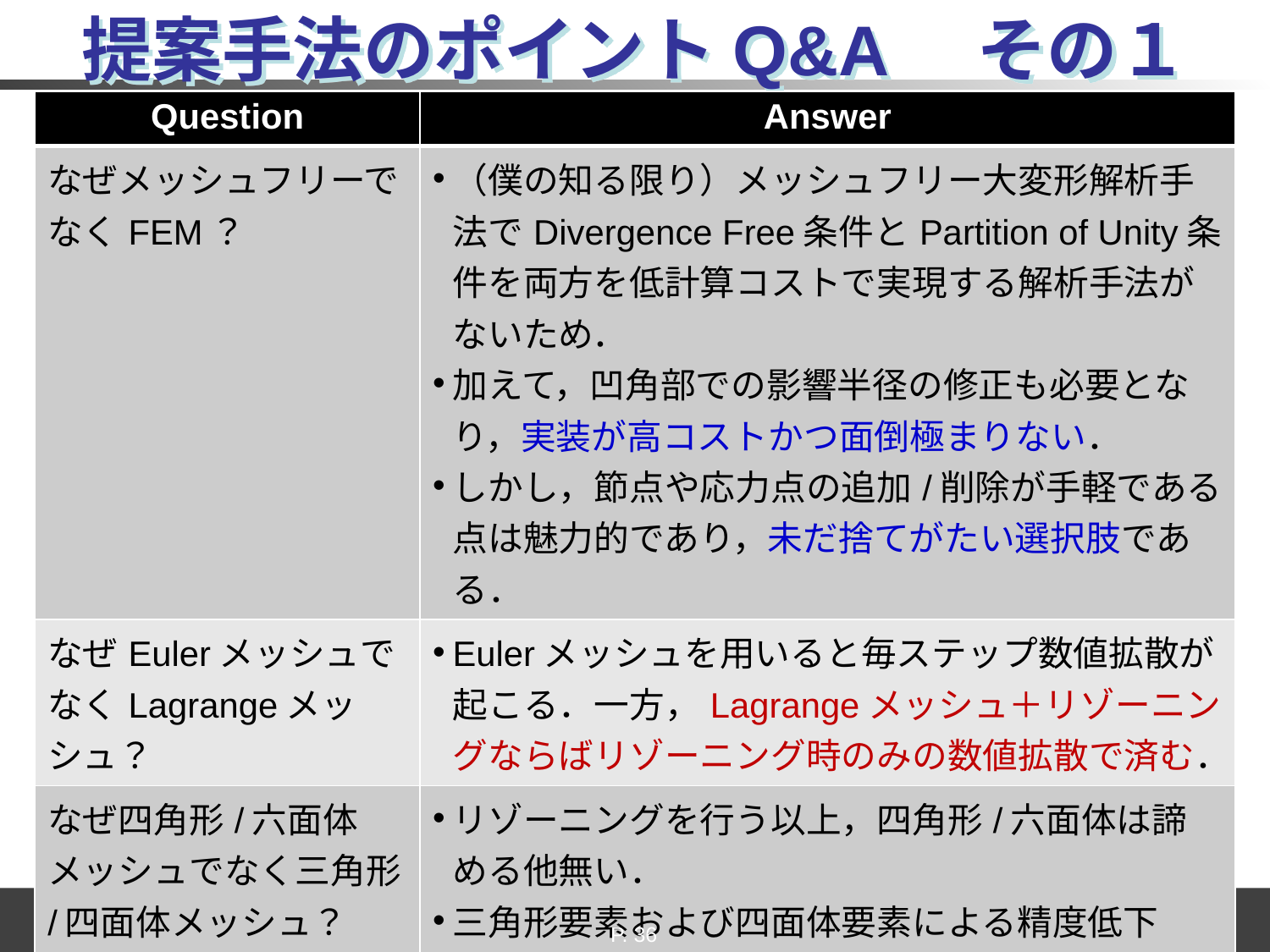

# 提案手法のポイントQ&A　その１
| Question | Answer |
| --- | --- |
| なぜメッシュフリーでなくFEM？ | （僕の知る限り）メッシュフリー大変形解析手法でDivergence Free条件とPartition of Unity条件を両方を低計算コストで実現する解析手法がないため． 加えて，凹角部での影響半径の修正も必要となり，実装が高コストかつ面倒極まりない． しかし，節点や応力点の追加/削除が手軽である点は魅力的であり，未だ捨てがたい選択肢である． |
| なぜEulerメッシュでなくLagrangeメッシュ？ | Eulerメッシュを用いると毎ステップ数値拡散が起こる．一方，Lagrangeメッシュ＋リゾーニングならばリゾーニング時のみの数値拡散で済む． |
| なぜ四角形/六面体メッシュでなく三角形/四面体メッシュ？ | リゾーニングを行う以上，四角形/六面体は諦める他無い． 三角形要素および四面体要素による精度低下（ロッキング）はSelective ES/NS-FEMおよびSelective FS/NS-FEMを用いることで解決した． |
P. 36